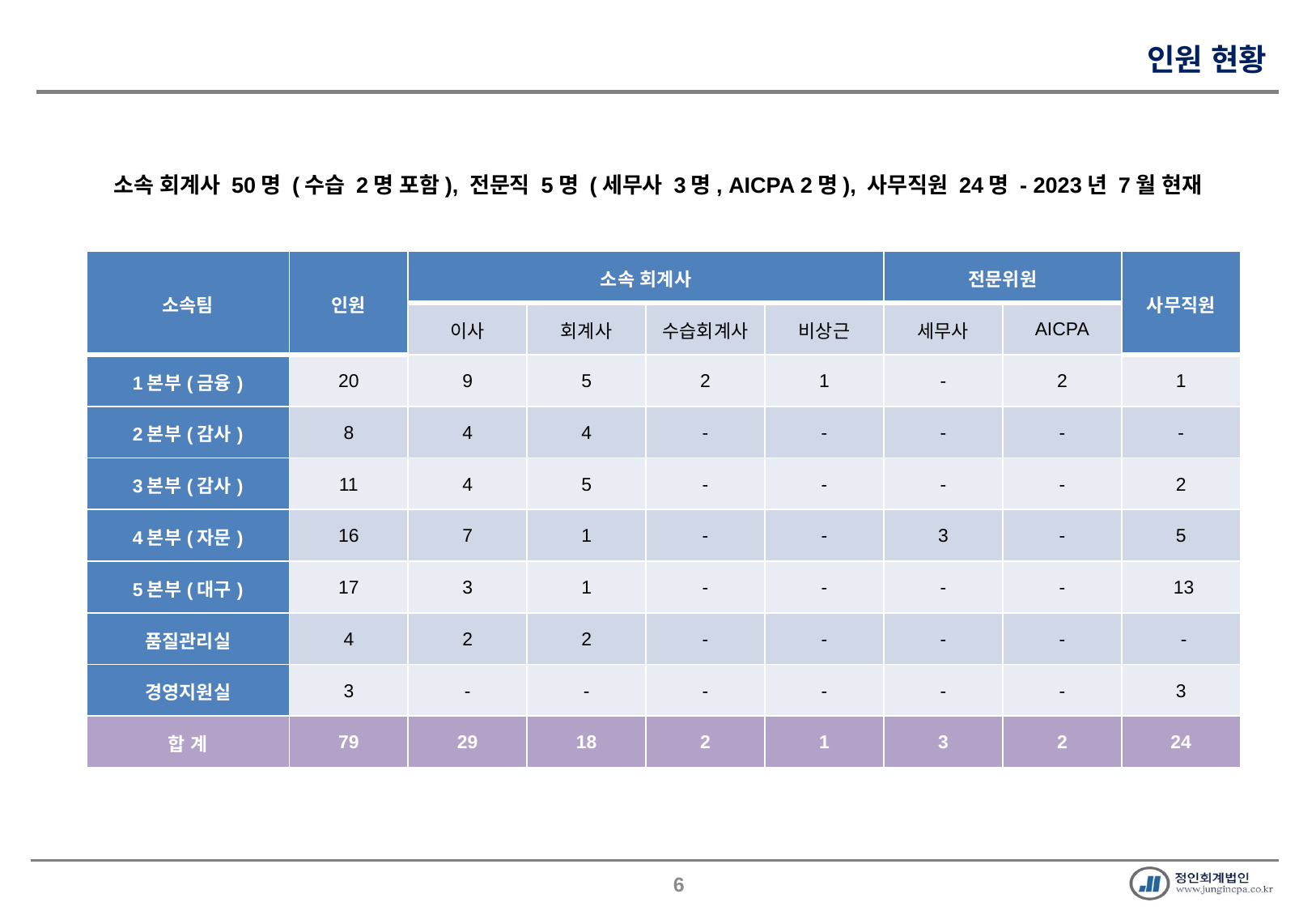

인원 현황
 소속 회계사 50명 (수습 2명 포함), 전문직 5명 (세무사 3명, AICPA 2명), 사무직원 24명 - 2023년 7월 현재
| 소속팀 | 인원 | 소속 회계사 |  |  |  | 전문위원 |  | 사무직원 |
| --- | --- | --- | --- | --- | --- | --- | --- | --- |
|  |  | 이사 | 회계사 | 수습회계사 | 비상근 | 세무사 | AICPA |  |
| 1본부(금융) | 20 | 9 | 5 | 2 | 1 | - | 2 | 1 |
| 2본부(감사) | 8 | 4 | 4 | - | - | - | - | - |
| 3본부(감사) | 11 | 4 | 5 | - | - | - | - | 2 |
| 4본부(자문) | 16 | 7 | 1 | - | - | 3 | - | 5 |
| 5본부(대구) | 17 | 3 | 1 | - | - | - | - | 13 |
| 품질관리실 | 4 | 2 | 2 | - | - | - | - | - |
| 경영지원실 | 3 | - | - | - | - | - | - | 3 |
| 합 계 | 79 | 29 | 18 | 2 | 1 | 3 | 2 | 24 |
6